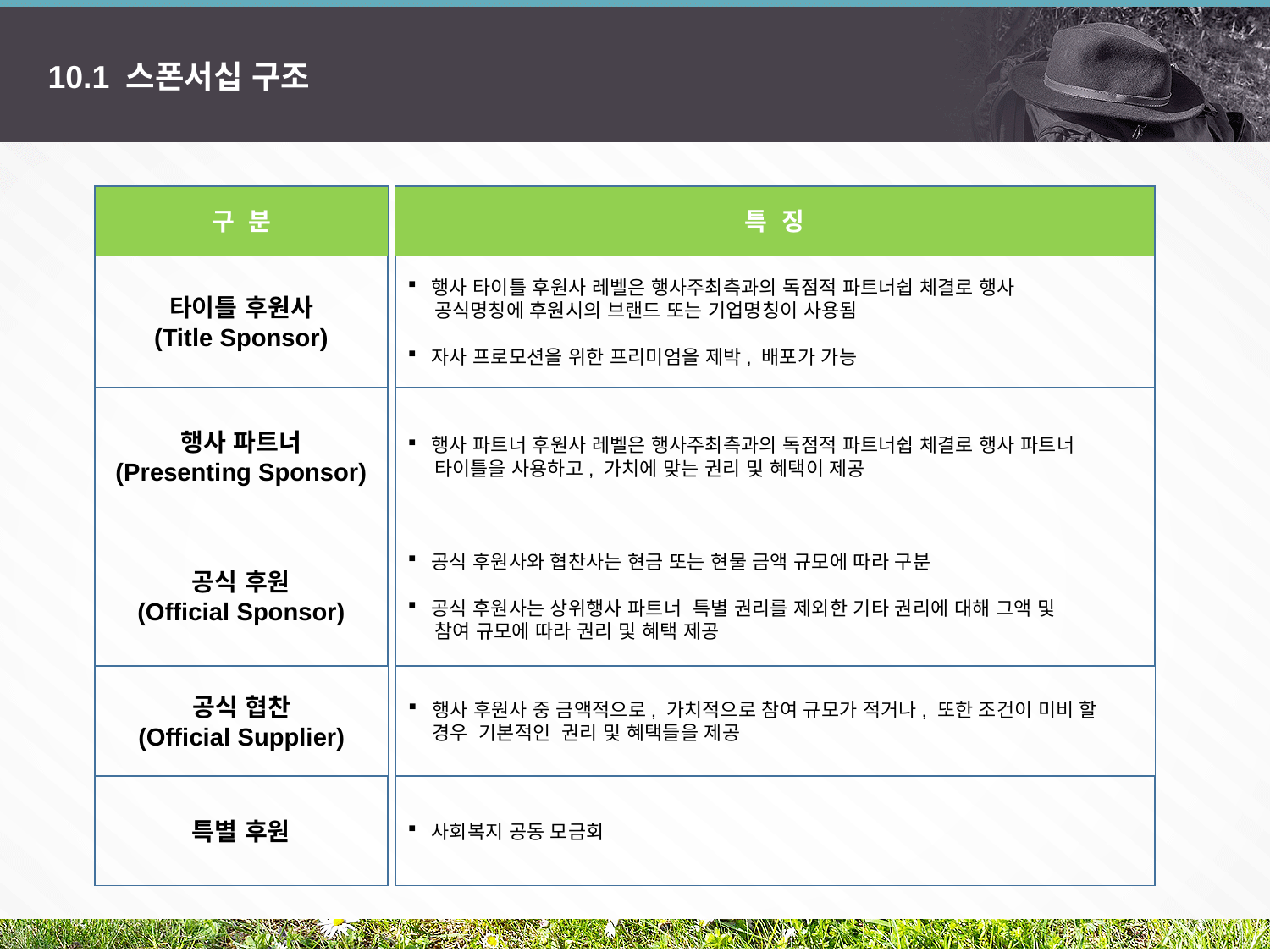

10.1 스폰서십 구조
구  분
특  징
타이틀 후원사
(Title Sponsor)
행사 타이틀 후원사 레벨은 행사주최측과의 독점적 파트너쉽 체결로 행사
    공식명칭에 후원시의 브랜드 또는 기업명칭이 사용됨

자사 프로모션을 위한 프리미엄을 제박, 배포가 가능
행사 파트너
(Presenting Sponsor)
행사 파트너 후원사 레벨은 행사주최측과의 독점적 파트너쉽 체결로 행사 파트너
    타이틀을 사용하고, 가치에 맞는 권리 및 혜택이 제공
공식 후원
(Official Sponsor)
공식 후원사와 협찬사는 현금 또는 현물 금액 규모에 따라 구분

공식 후원사는 상위행사 파트너  특별 권리를 제외한 기타 권리에 대해 그액 및
    참여 규모에 따라 권리 및 혜택 제공
공식 협찬
(Official Supplier)
행사 후원사 중 금액적으로, 가치적으로 참여 규모가 적거나, 또한 조건이 미비 할  경우  기본적인  권리 및 혜택들을 제공
특별 후원
사회복지 공동 모금회